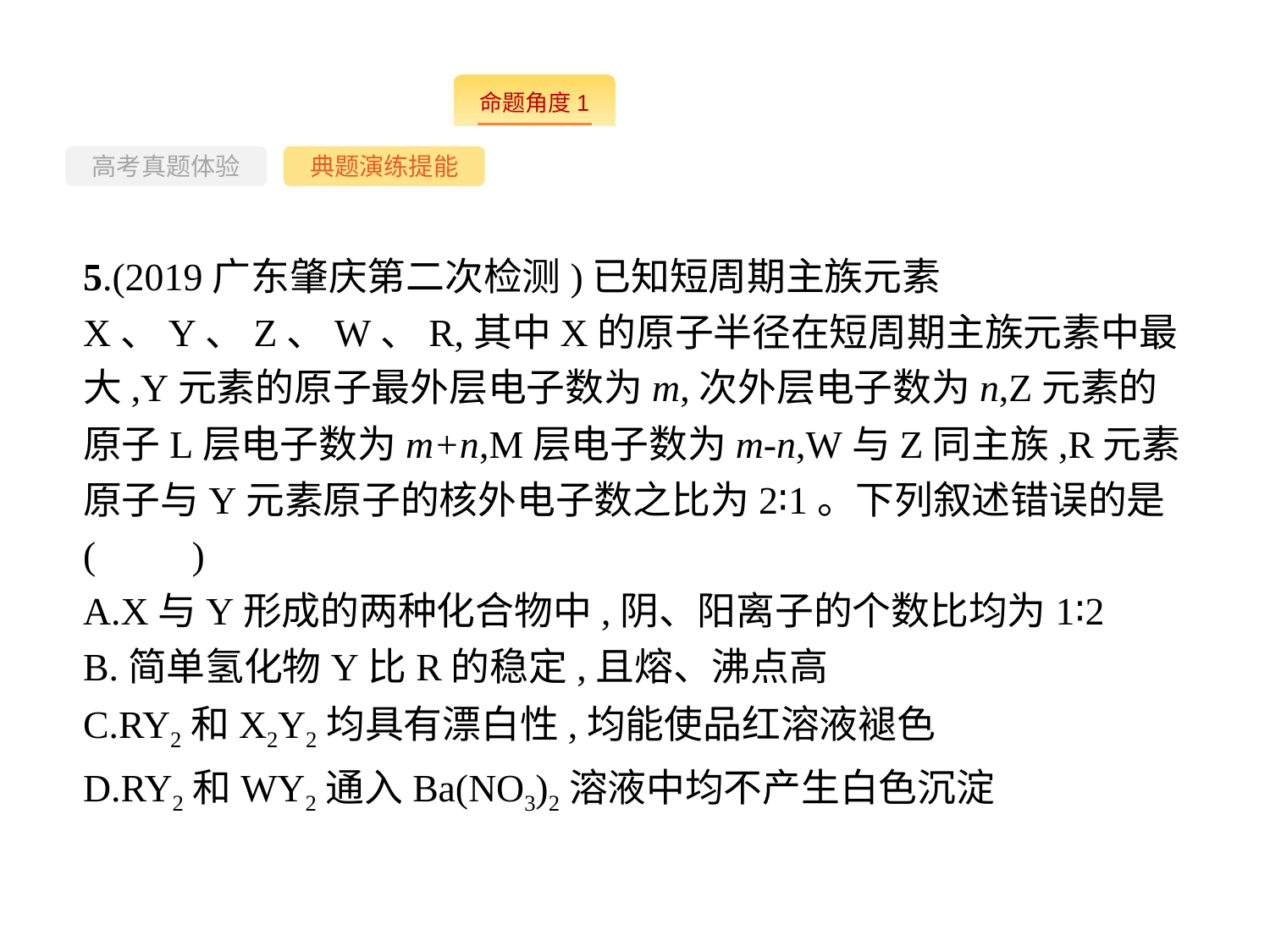

-24-
高考真题体验
典题演练提能
5.(2019广东肇庆第二次检测)已知短周期主族元素X、Y、Z、W、R,其中X的原子半径在短周期主族元素中最大,Y元素的原子最外层电子数为m,次外层电子数为n,Z元素的原子L层电子数为m+n,M层电子数为m-n,W与Z同主族,R元素原子与Y元素原子的核外电子数之比为2∶1。下列叙述错误的是(　　)
A.X与Y形成的两种化合物中,阴、阳离子的个数比均为1∶2
B.简单氢化物Y比R的稳定,且熔、沸点高
C.RY2和X2Y2均具有漂白性,均能使品红溶液褪色
D.RY2和WY2通入Ba(NO3)2溶液中均不产生白色沉淀